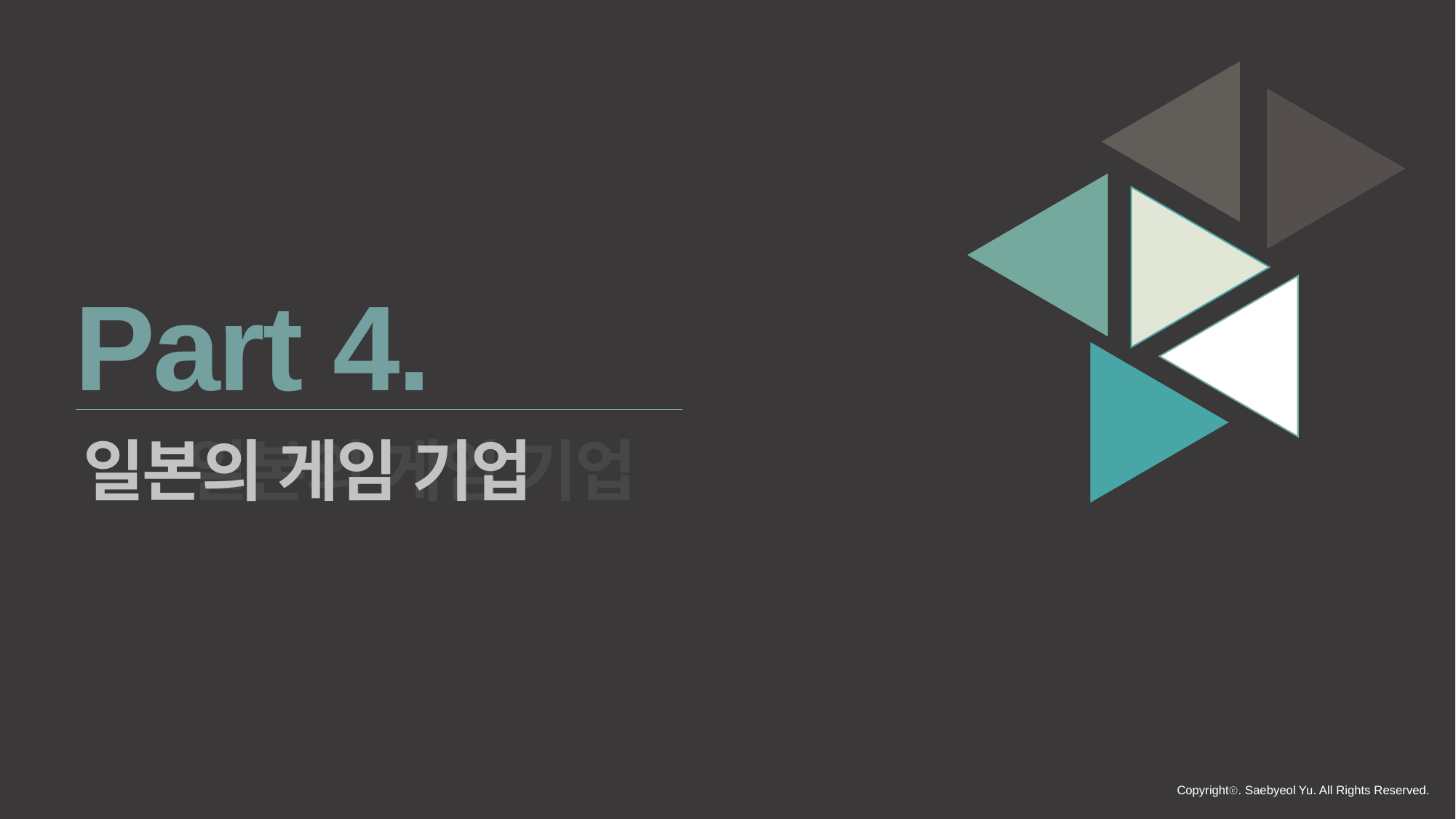

Part 4.
일본의 게임 기업
일본의 게임 기업
Copyrightⓒ. Saebyeol Yu. All Rights Reserved.